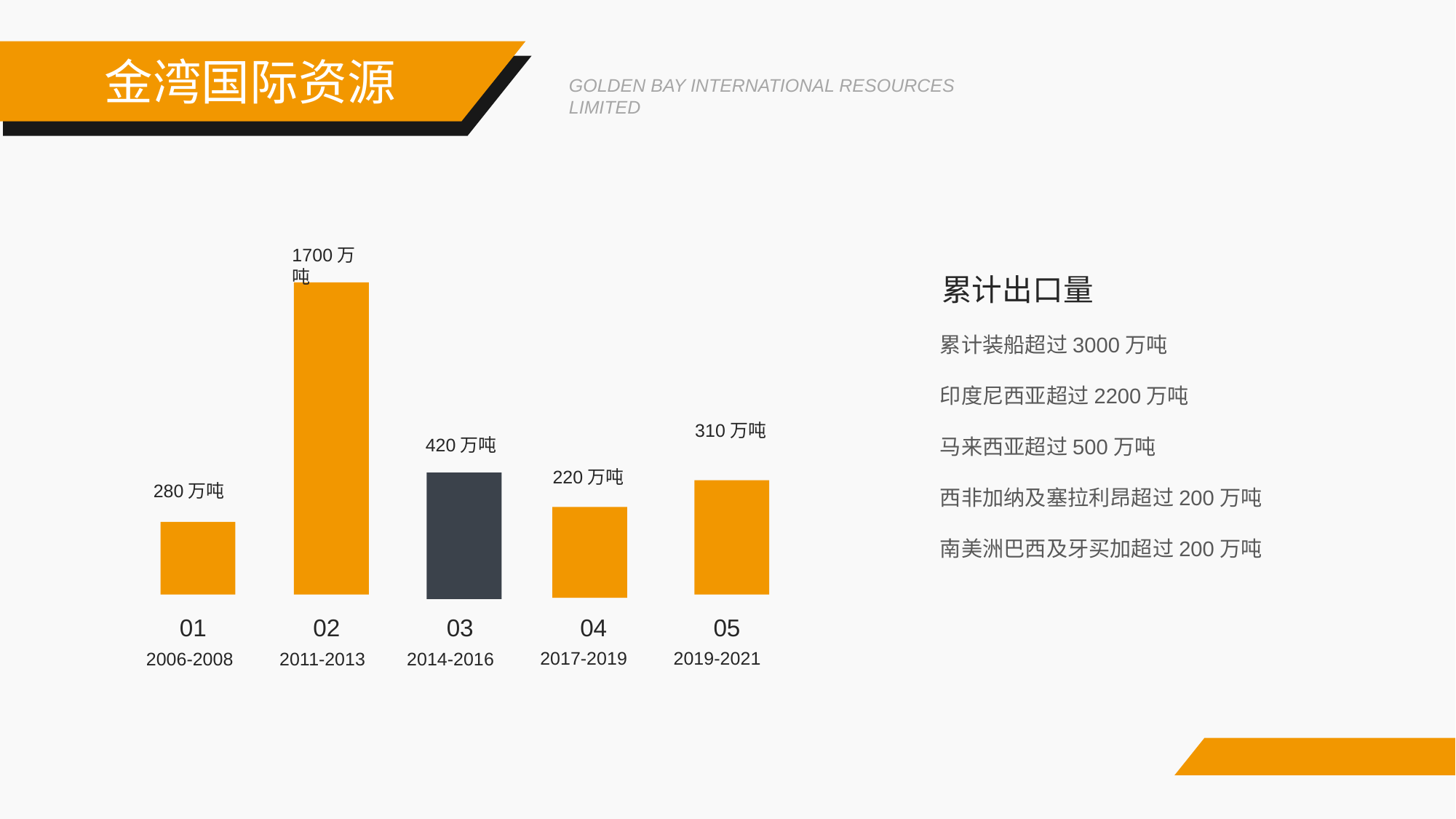

金湾国际资源

GOLDEN BAY INTERNATIONAL RESOURCES LIMITED
1700万吨

01
02
03
04
05
2006-2008
2011-2013
累计出口量
累计装船超过3000万吨

印度尼西亚超过2200万吨

马来西亚超过500万吨

西非加纳及塞拉利昂超过200万吨

南美洲巴西及牙买加超过200万吨

310万吨
420万吨
220万吨
280万吨
2019-2021
2017-2019
2014-2016